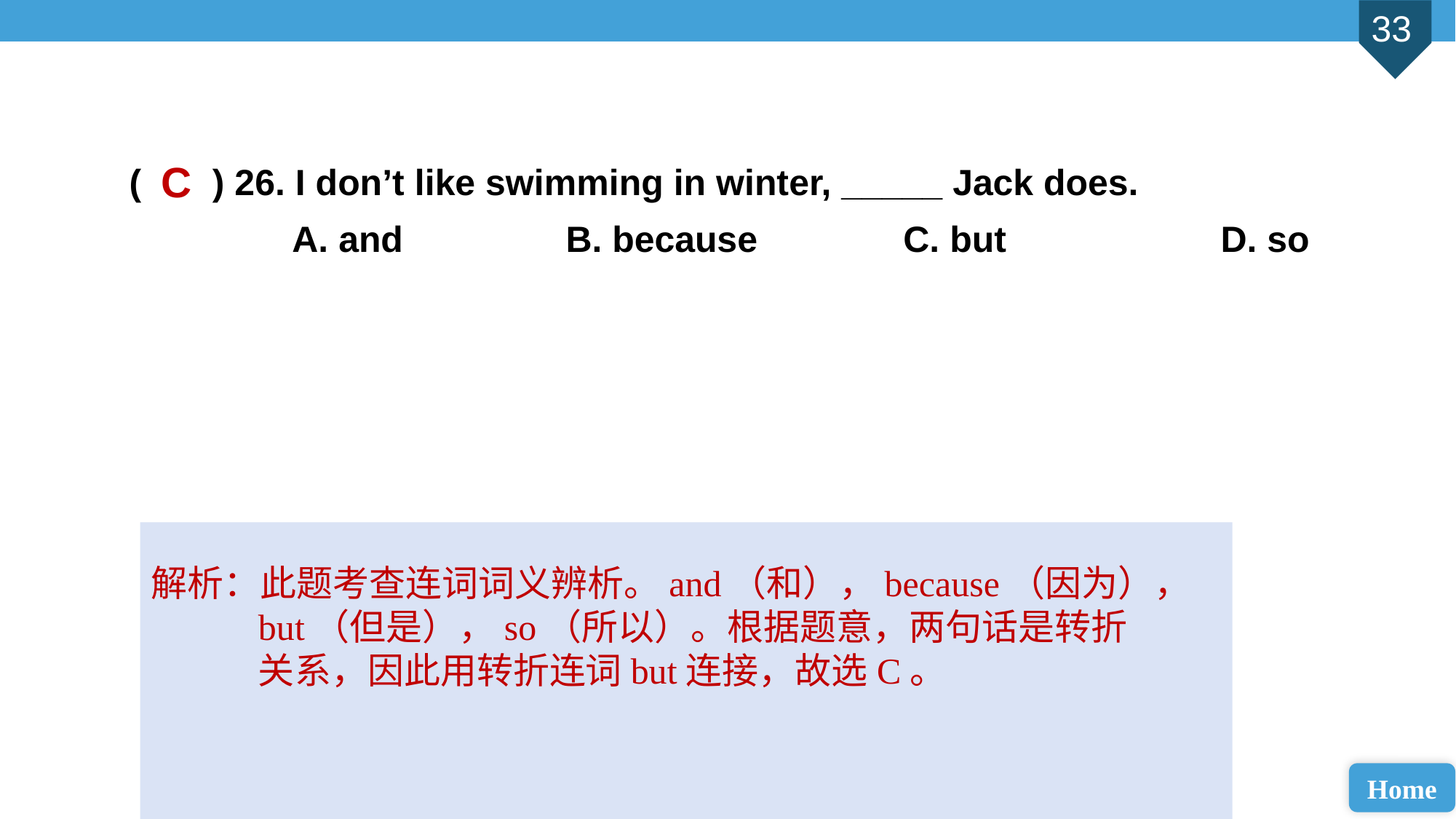

(       ) 26. I don’t like swimming in winter, _____ Jack does.
                A. and 		B. because		 C. but 		D. so
C

解析：此题考查连词词义辨析。and（和），because（因为），but（但是），so（所以）。根据题意，两句话是转折关系，因此用转折连词but连接，故选C。